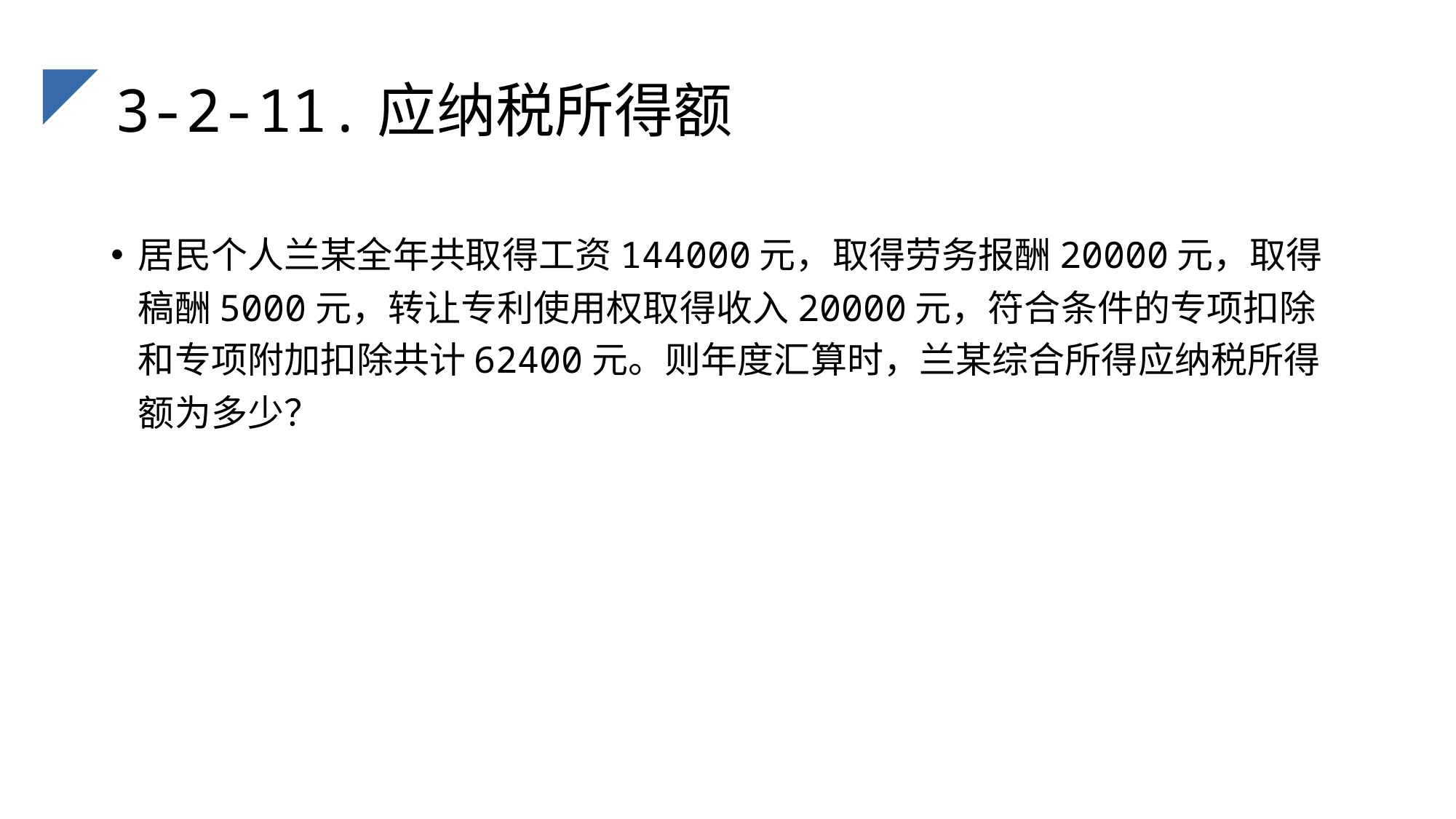

# 3-2-11.应纳税所得额
居民个人兰某全年共取得工资144000元，取得劳务报酬20000元，取得稿酬5000元，转让专利使用权取得收入20000元，符合条件的专项扣除和专项附加扣除共计62400元。则年度汇算时，兰某综合所得应纳税所得额为多少？